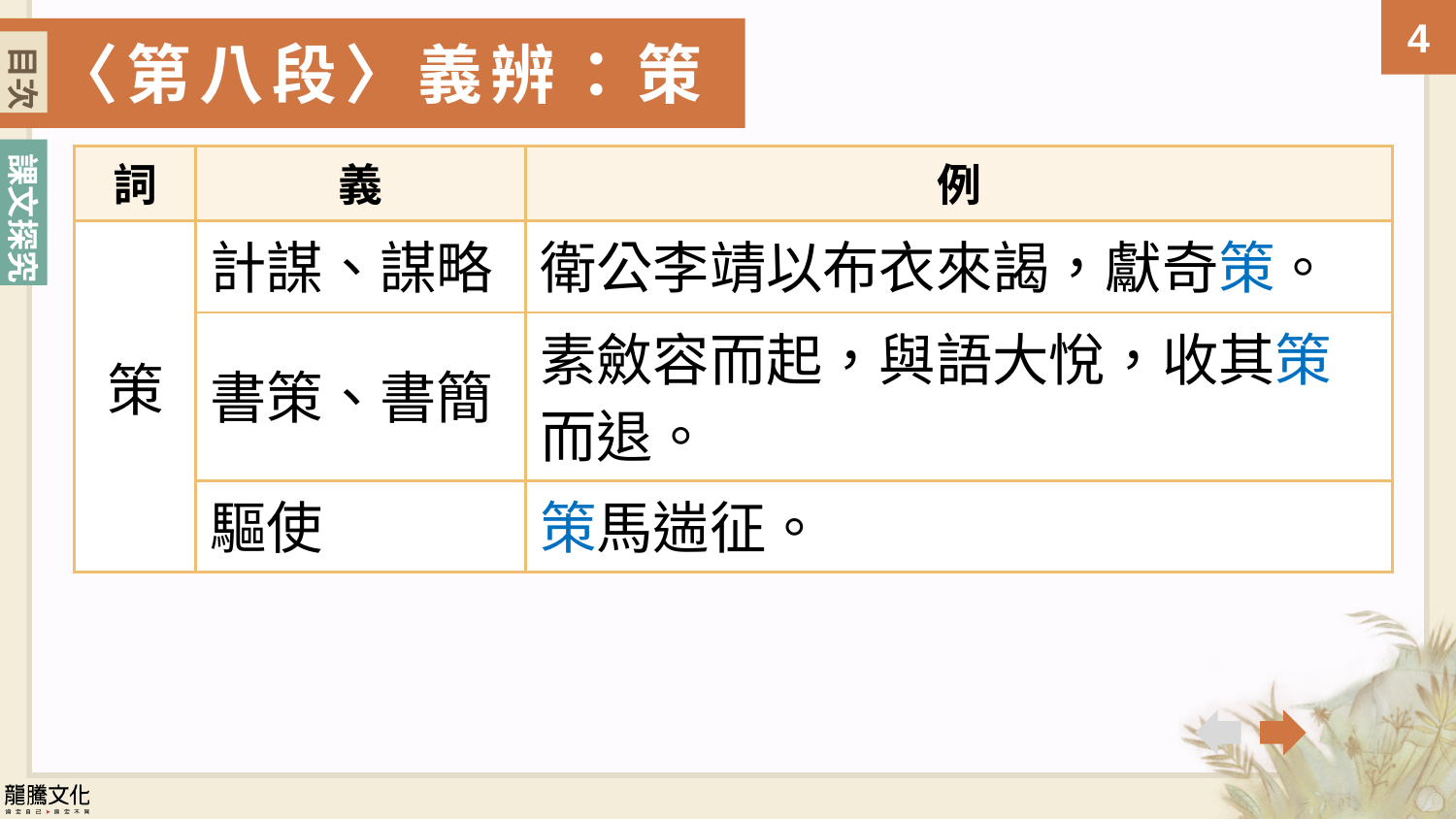

目次

〈第八段〉義辨：策
目次
| 詞 | 義 | 例 |
| --- | --- | --- |
| 策 | 計謀、謀略 | 衛公李靖以布衣來謁，獻奇策。 |
|  | 書策、書簡 | 素斂容而起，與語大悅，收其策而退。 |
|  | 驅使 | 策馬遄征。 |